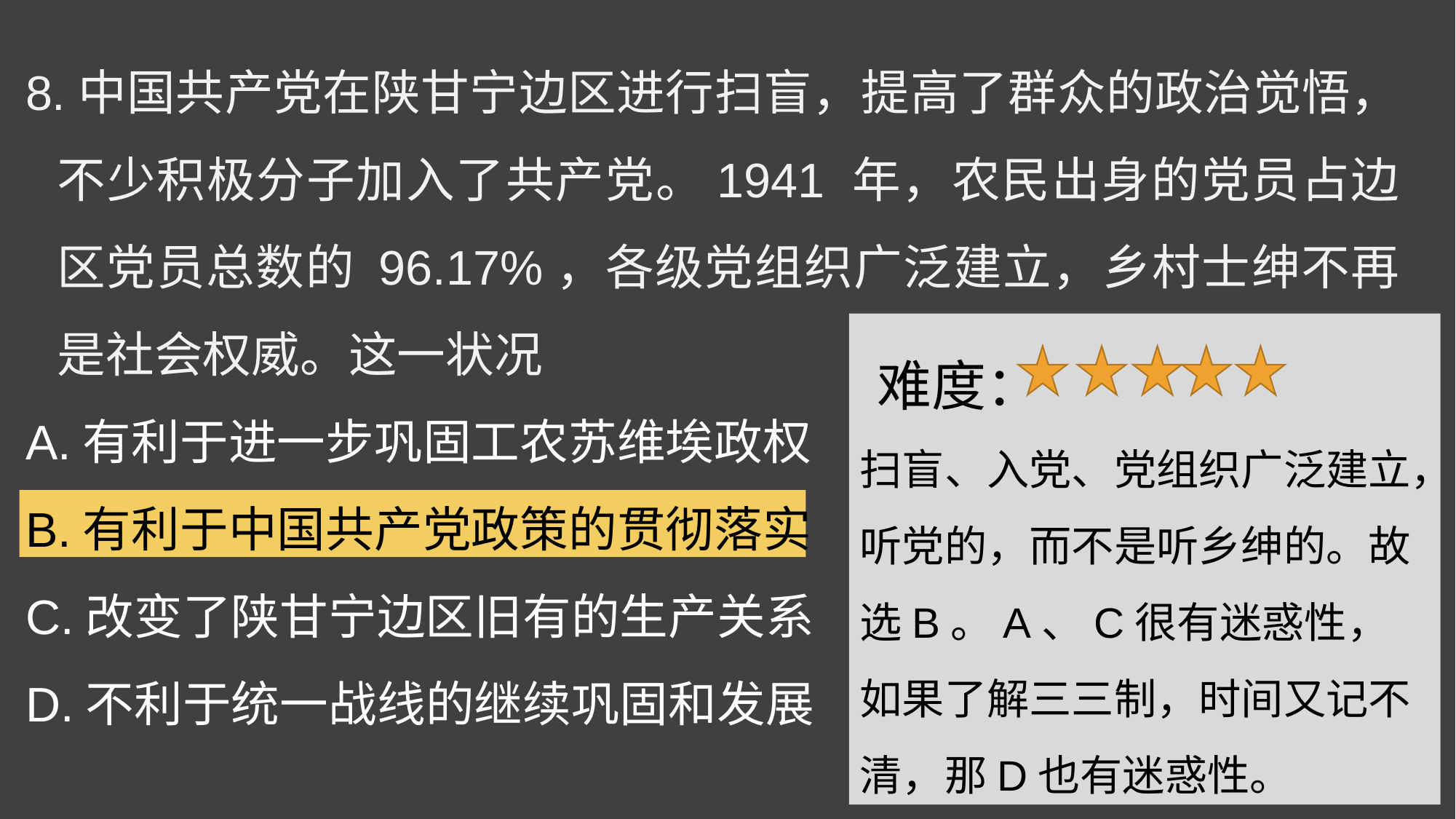

8.中国共产党在陕甘宁边区进行扫盲，提高了群众的政治觉悟，不少积极分子加入了共产党。1941 年，农民出身的党员占边区党员总数的 96.17%，各级党组织广泛建立，乡村士绅不再是社会权威。这一状况
A.有利于进一步巩固工农苏维埃政权
B.有利于中国共产党政策的贯彻落实
C.改变了陕甘宁边区旧有的生产关系
D.不利于统一战线的继续巩固和发展
 难度：
扫盲、入党、党组织广泛建立，听党的，而不是听乡绅的。故选B。A、C很有迷惑性，如果了解三三制，时间又记不清，那D也有迷惑性。